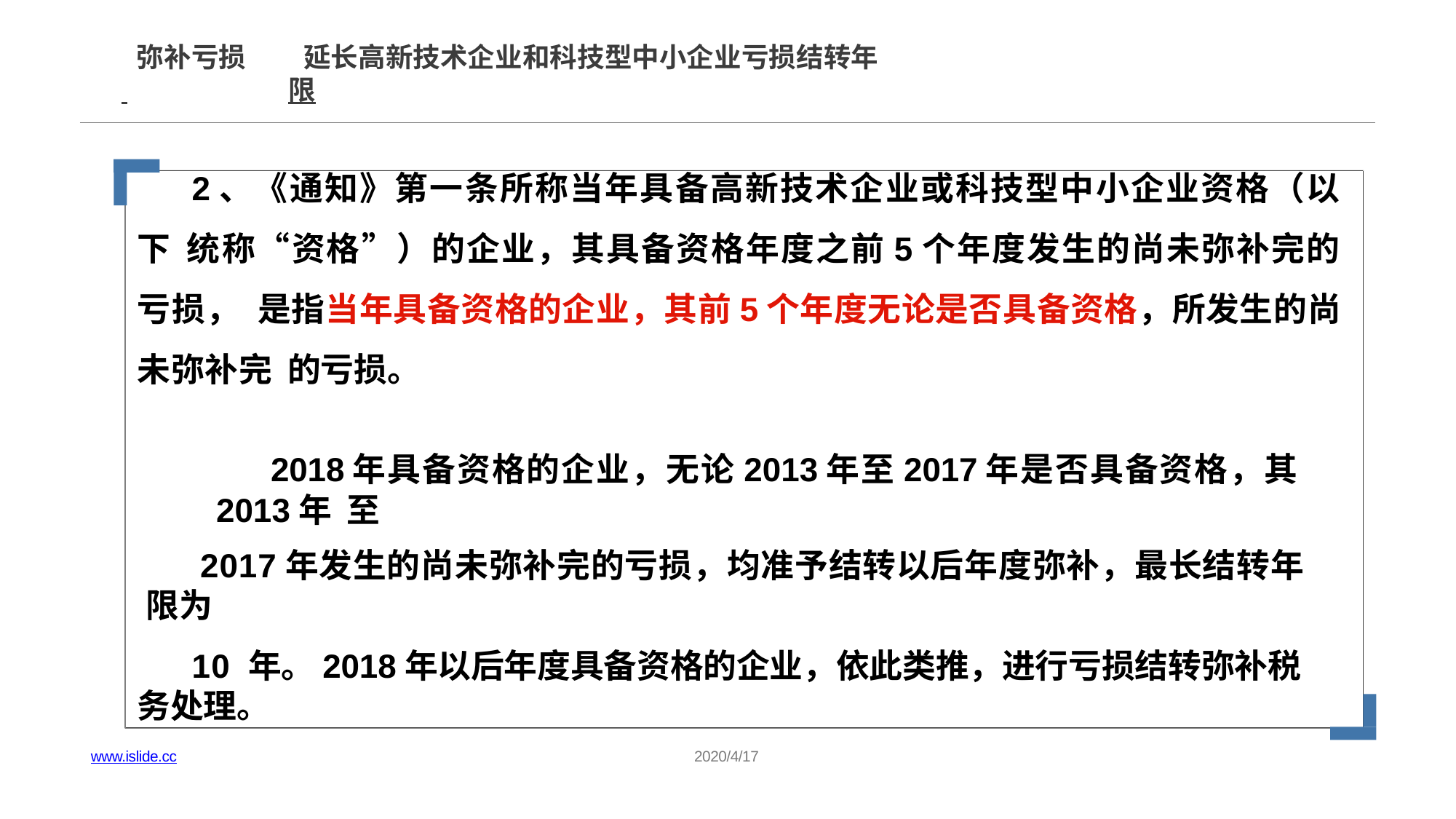

# 弥补亏损	延长高新技术企业和科技型中小企业亏损结转年
 	限
2、《通知》第一条所称当年具备高新技术企业或科技型中小企业资格（以下  统称“资格”）的企业，其具备资格年度之前5个年度发生的尚未弥补完的亏损，  是指当年具备资格的企业，其前5个年度无论是否具备资格，所发生的尚未弥补完  的亏损。

2018年具备资格的企业，无论2013年至2017年是否具备资格，其2013年  至
2017年发生的尚未弥补完的亏损，均准予结转以后年度弥补，最长结转年限为
10 年。2018年以后年度具备资格的企业，依此类推，进行亏损结转弥补税务处理。

www.islide.cc
2020/4/17